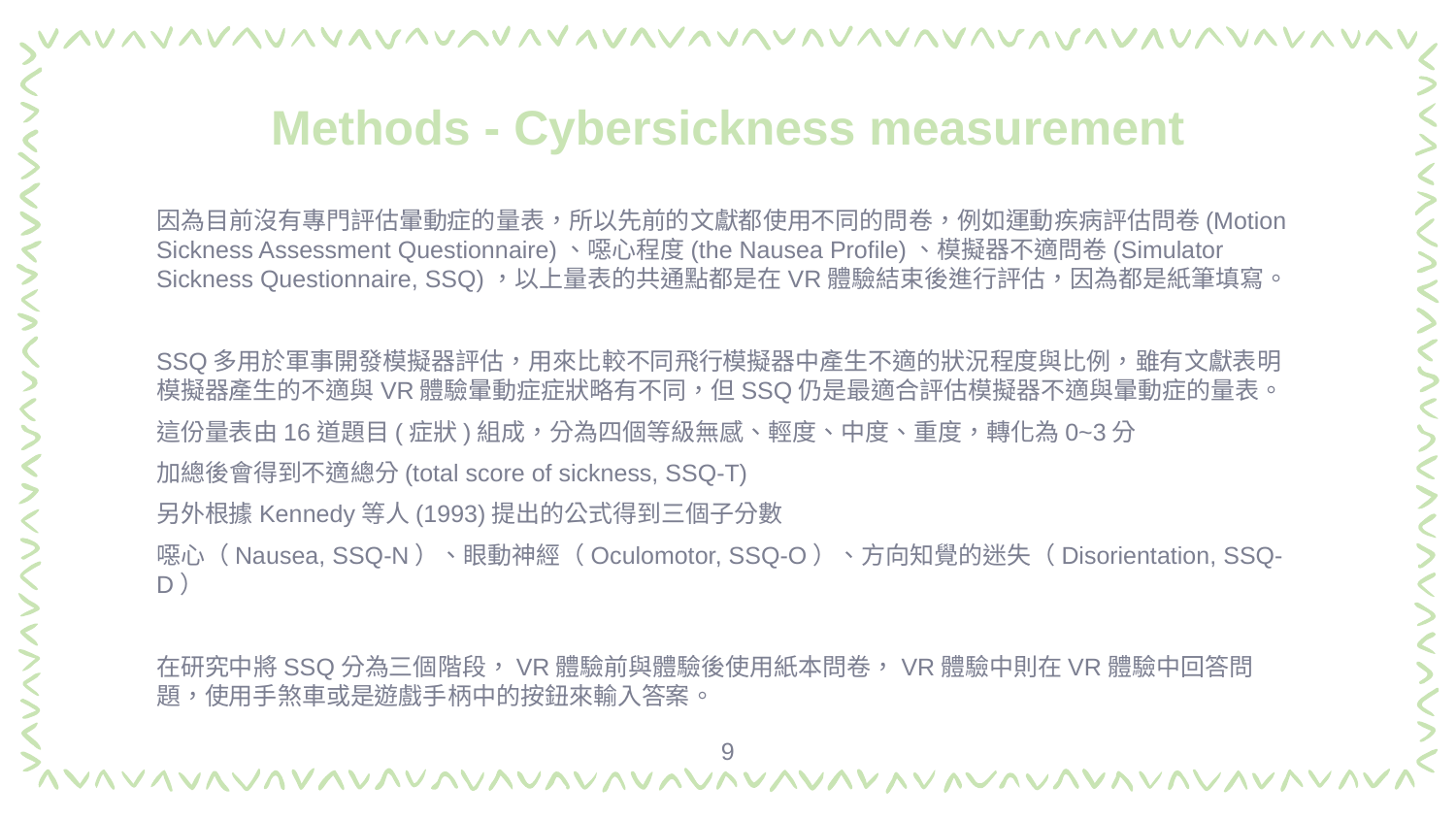

# Methods - Cybersickness measurement
因為目前沒有專門評估暈動症的量表，所以先前的文獻都使用不同的問卷，例如運動疾病評估問卷(Motion Sickness Assessment Questionnaire)、噁心程度(the Nausea Profile)、模擬器不適問卷(Simulator Sickness Questionnaire, SSQ)，以上量表的共通點都是在VR體驗結束後進行評估，因為都是紙筆填寫。

SSQ多用於軍事開發模擬器評估，用來比較不同飛行模擬器中產生不適的狀況程度與比例，雖有文獻表明模擬器產生的不適與VR體驗暈動症症狀略有不同，但SSQ仍是最適合評估模擬器不適與暈動症的量表。
這份量表由16道題目(症狀)組成，分為四個等級無感、輕度、中度、重度，轉化為0~3分
加總後會得到不適總分(total score of sickness, SSQ-T)
另外根據Kennedy等人(1993)提出的公式得到三個子分數
噁心（Nausea, SSQ-N）、眼動神經（Oculomotor, SSQ-O）、方向知覺的迷失（Disorientation, SSQ-D）

在研究中將SSQ分為三個階段，VR體驗前與體驗後使用紙本問卷，VR體驗中則在VR體驗中回答問題，使用手煞車或是遊戲手柄中的按鈕來輸入答案。
9